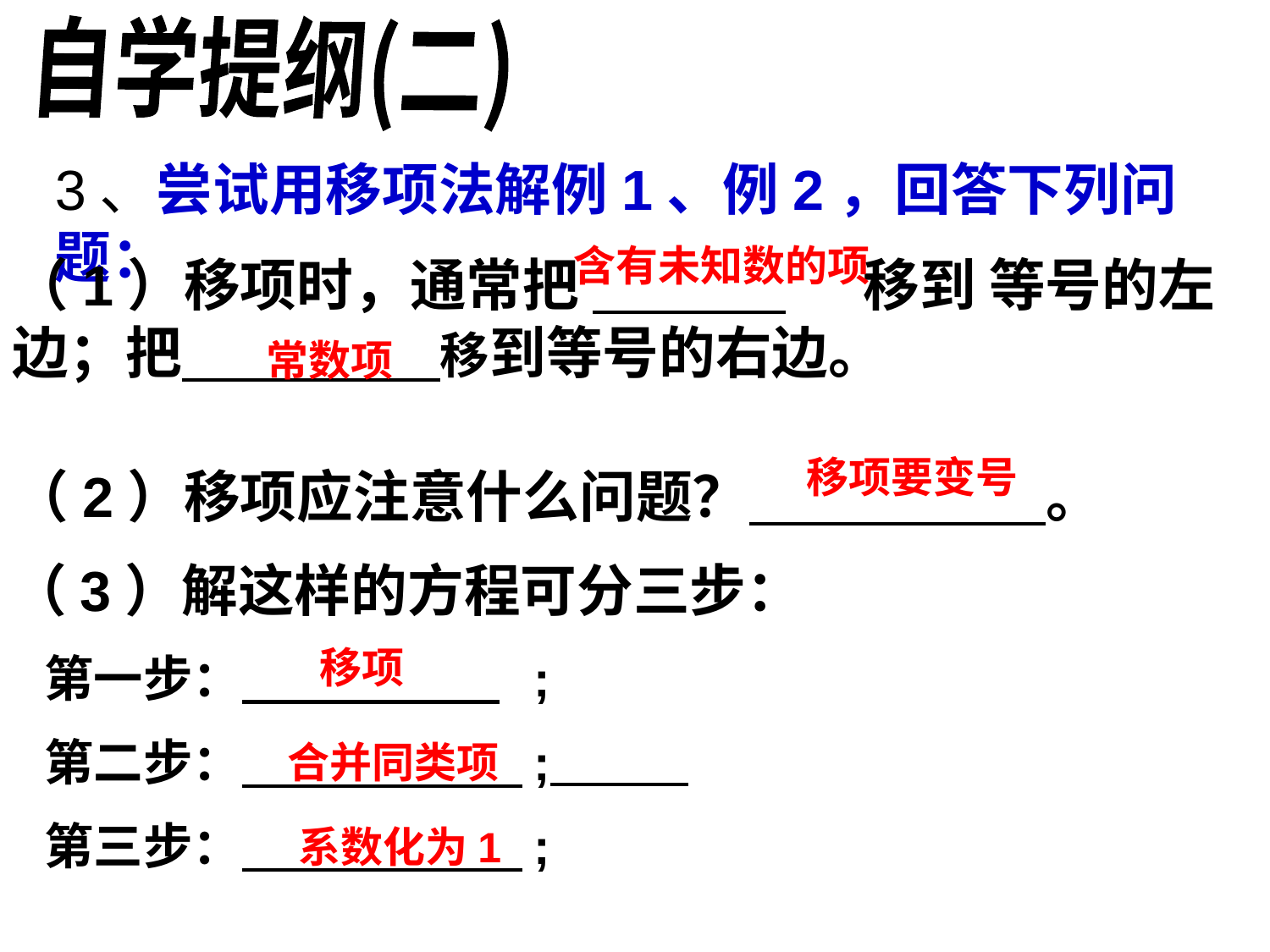

自学提纲(二)
3、尝试用移项法解例1、例2，回答下列问题：
含有未知数的项
（1）移项时，通常把                      移到 等号的左边；把                    移到等号的右边。
常数项
移项要变号
（2）移项应注意什么问题？                       。
（3）解这样的方程可分三步：
  第一步：                         ;
  第二步：                         ;
  第三步：                         ;
移项
合并同类项
系数化为1